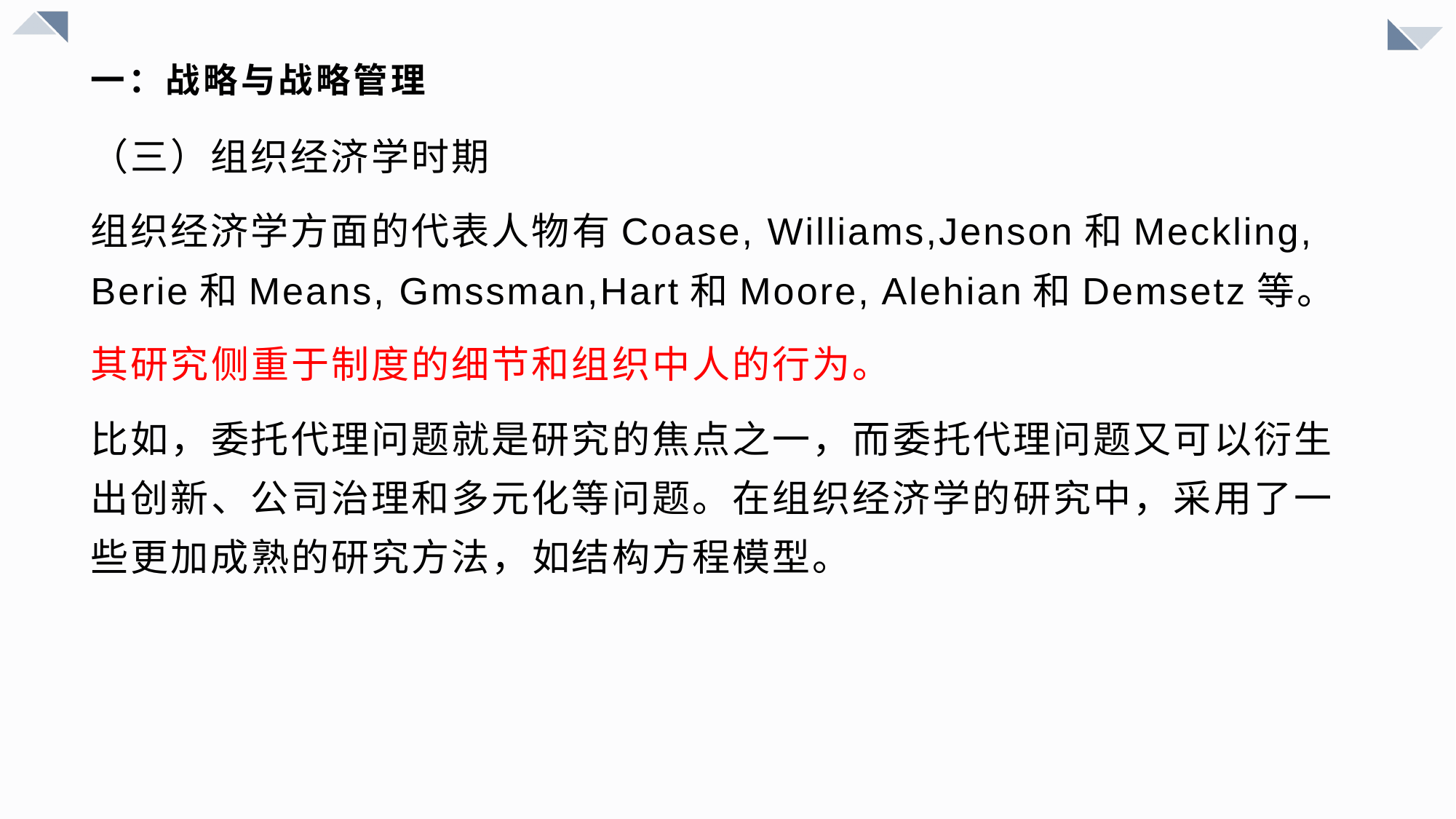

# 一：战略与战略管理
（三）组织经济学时期
组织经济学方面的代表人物有Coase, Williams,Jenson和Meckling, Berie和Means, Gmssman,Hart和Moore, Alehian和Demsetz等。
其研究侧重于制度的细节和组织中人的行为。
比如，委托代理问题就是研究的焦点之一，而委托代理问题又可以衍生出创新、公司治理和多元化等问题。在组织经济学的研究中，采用了一些更加成熟的研究方法，如结构方程模型。